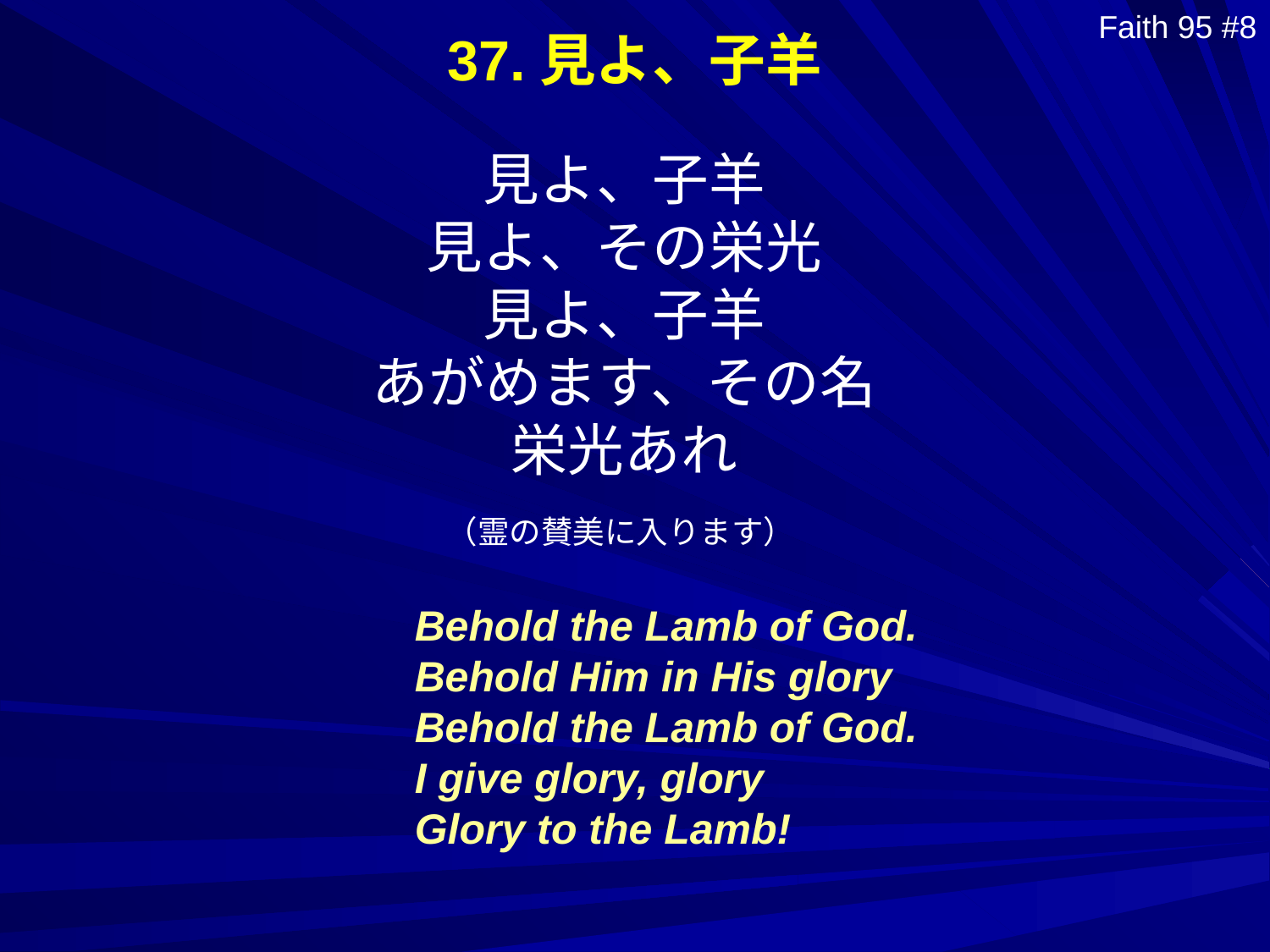

37.見よ、子羊
Faith 95 #8

見よ、子羊
見よ、その栄光
見よ、子羊
あがめます、その名
栄光あれ

（霊の賛美に入ります）
Behold the Lamb of God.
Behold Him in His glory
Behold the Lamb of God.
I give glory, glory
Glory to the Lamb!